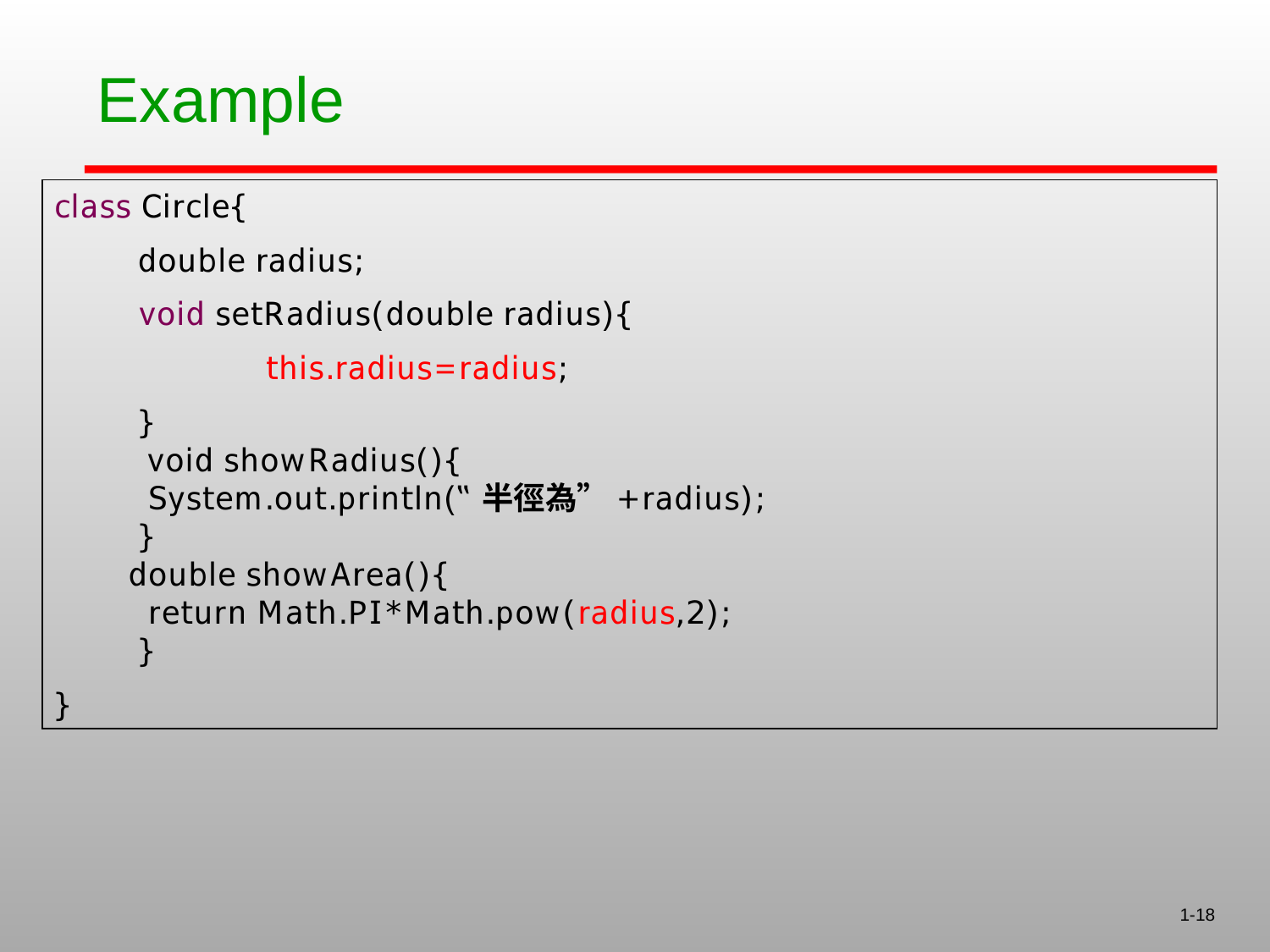

# Example
class Circle{
         double radius;
	void setRadius(double radius){
		this.radius=radius;
         }
          void showRadius(){
	 System.out.println(“半徑為”+radius);
         }
        double showArea(){
	 return Math.PI*Math.pow(radius,2);
         }
}
1-18